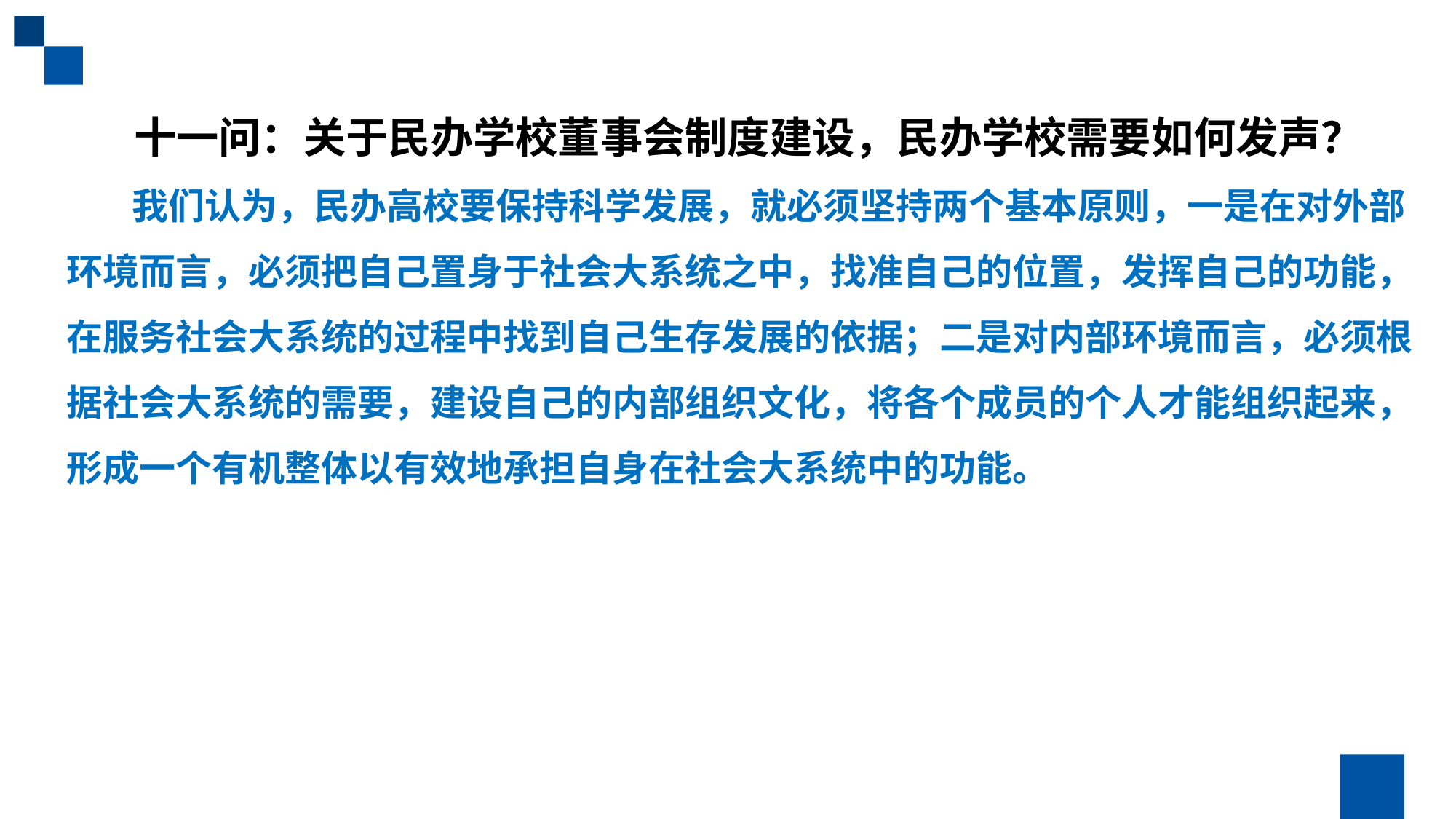

十一问：关于民办学校董事会制度建设，民办学校需要如何发声？
       我们认为，民办高校要保持科学发展，就必须坚持两个基本原则，一是在对外部环境而言，必须把自己置身于社会大系统之中，找准自己的位置，发挥自己的功能，在服务社会大系统的过程中找到自己生存发展的依据；二是对内部环境而言，必须根据社会大系统的需要，建设自己的内部组织文化，将各个成员的个人才能组织起来，形成一个有机整体以有效地承担自身在社会大系统中的功能。

79